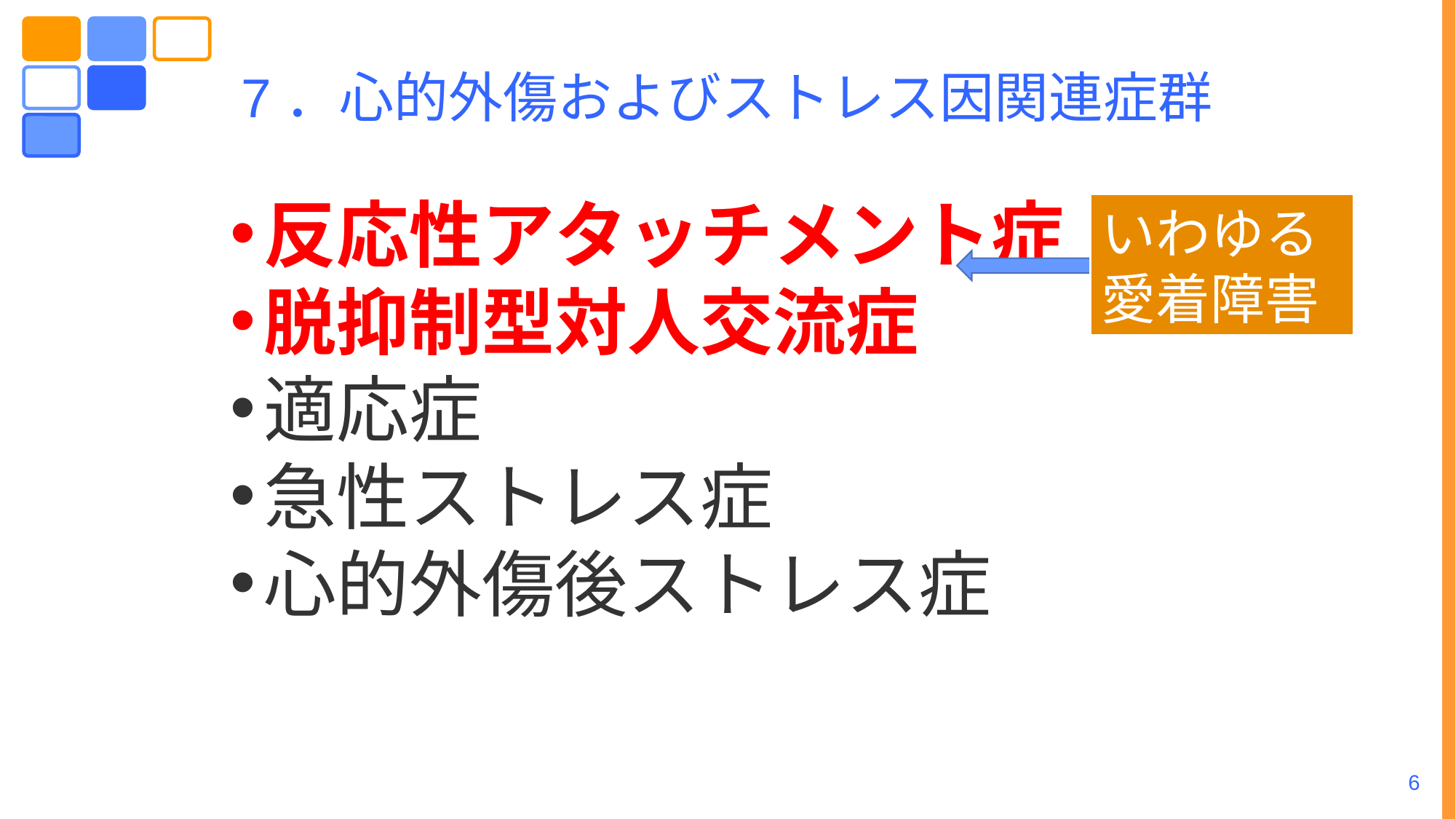

# 7．心的外傷およびストレス因関連症群
反応性アタッチメント症
脱抑制型対人交流症
適応症
急性ストレス症
心的外傷後ストレス症
いわゆる愛着障害

6